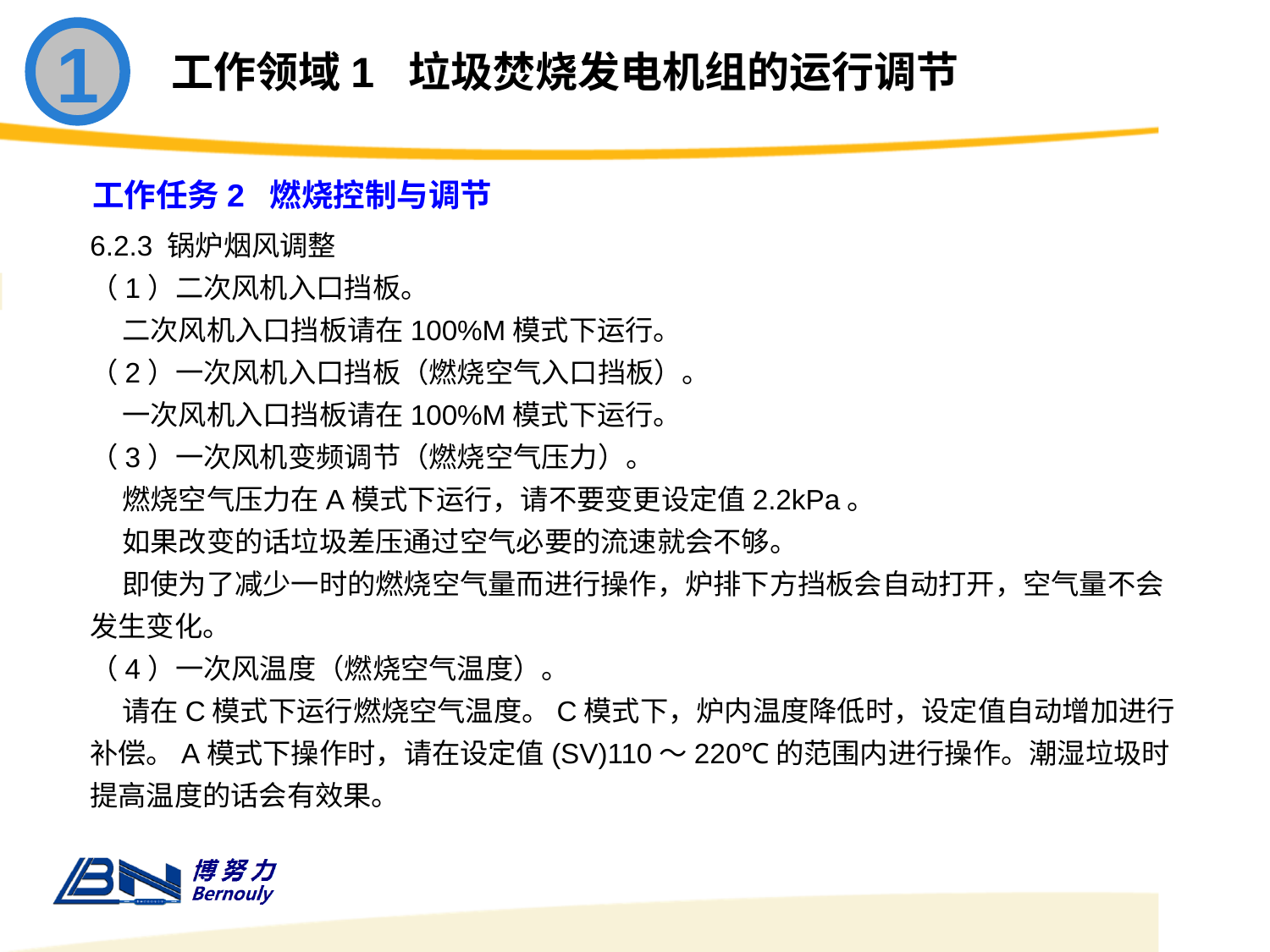

1
工作领域1  垃圾焚烧发电机组的运行调节
工作任务2  燃烧控制与调节
6.2.3 锅炉烟风调整
（1）二次风机入口挡板。
    二次风机入口挡板请在100%M模式下运行。
（2）一次风机入口挡板（燃烧空气入口挡板）。
    一次风机入口挡板请在100%M模式下运行。
（3）一次风机变频调节（燃烧空气压力）。
    燃烧空气压力在A模式下运行，请不要变更设定值2.2kPa。
    如果改变的话垃圾差压通过空气必要的流速就会不够。
    即使为了减少一时的燃烧空气量而进行操作，炉排下方挡板会自动打开，空气量不会发生变化。
（4）一次风温度（燃烧空气温度）。
    请在C模式下运行燃烧空气温度。C模式下，炉内温度降低时，设定值自动增加进行补偿。A模式下操作时，请在设定值(SV)110～220℃的范围内进行操作。潮湿垃圾时提高温度的话会有效果。